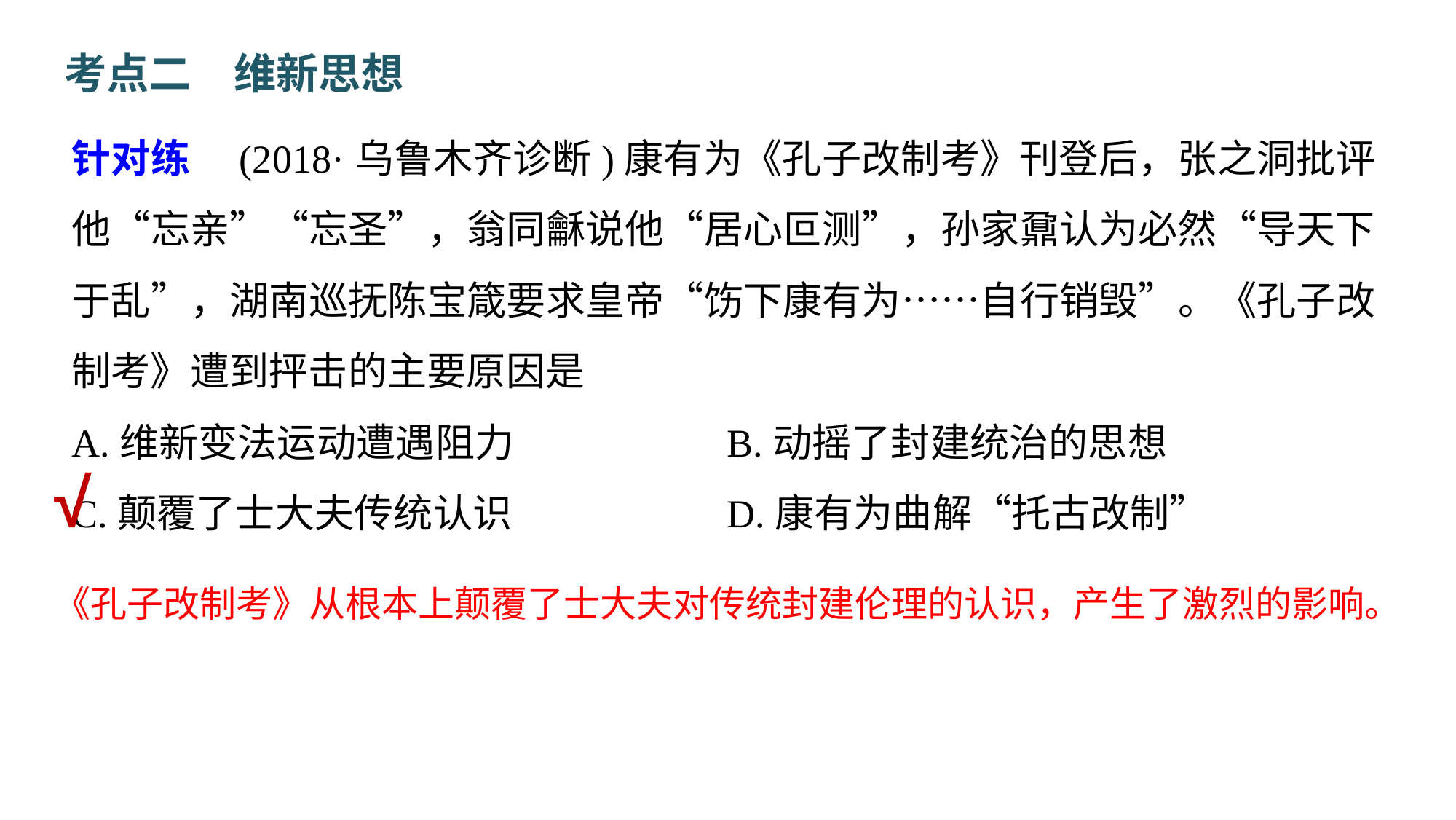

考点二　维新思想
针对练　(2018·乌鲁木齐诊断)康有为《孔子改制考》刊登后，张之洞批评他“忘亲”“忘圣”，翁同龢说他“居心叵测”，孙家鼐认为必然“导天下于乱”，湖南巡抚陈宝箴要求皇帝“饬下康有为……自行销毁”。《孔子改制考》遭到抨击的主要原因是
A.维新变法运动遭遇阻力		B.动摇了封建统治的思想
C.颠覆了士大夫传统认识		D.康有为曲解“托古改制”
√
《孔子改制考》从根本上颠覆了士大夫对传统封建伦理的认识，产生了激烈的影响。